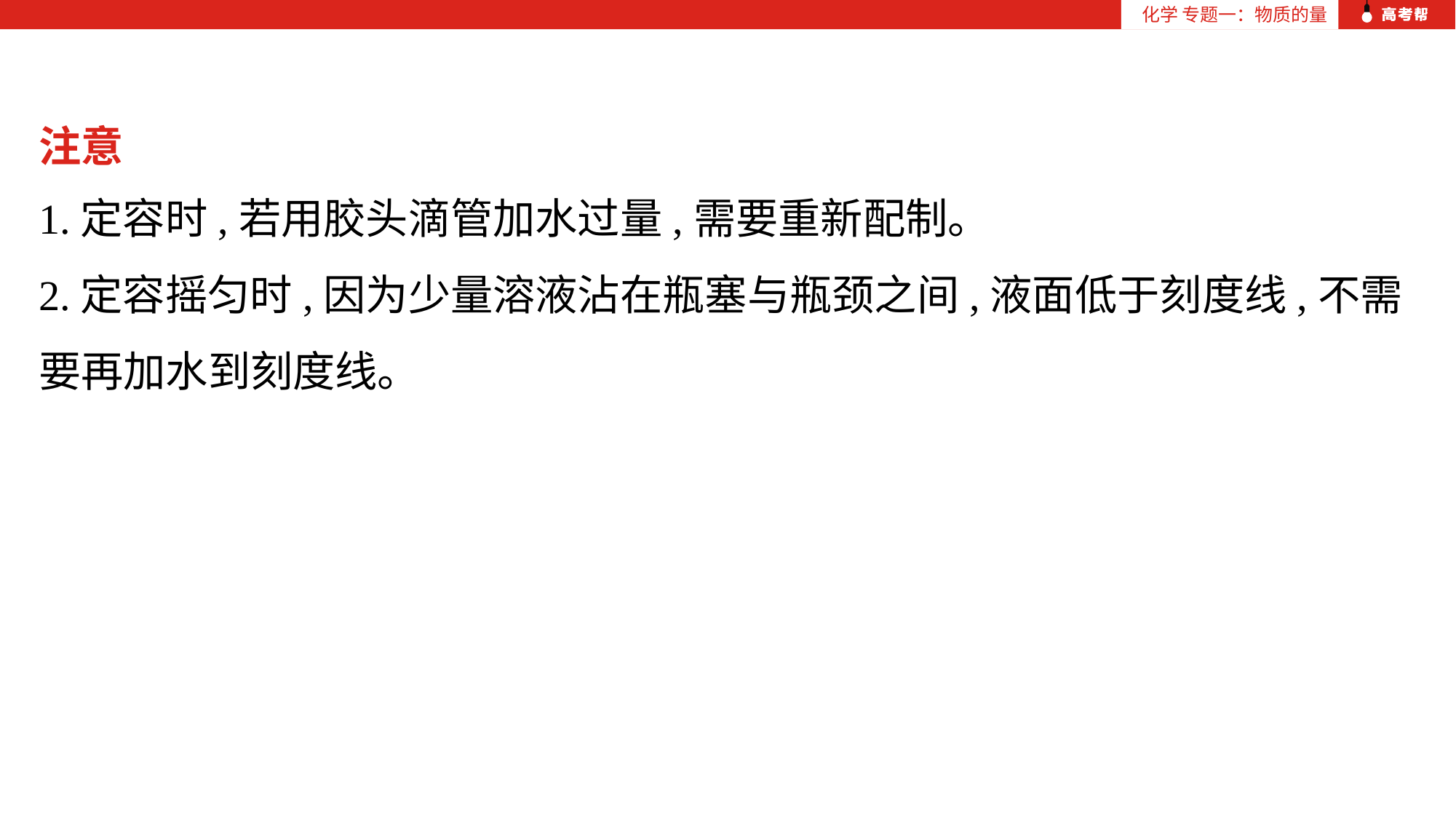

化学 专题一：物质的量
注意
1.定容时,若用胶头滴管加水过量,需要重新配制。
2.定容摇匀时,因为少量溶液沾在瓶塞与瓶颈之间,液面低于刻度线,不需要再加水到刻度线。